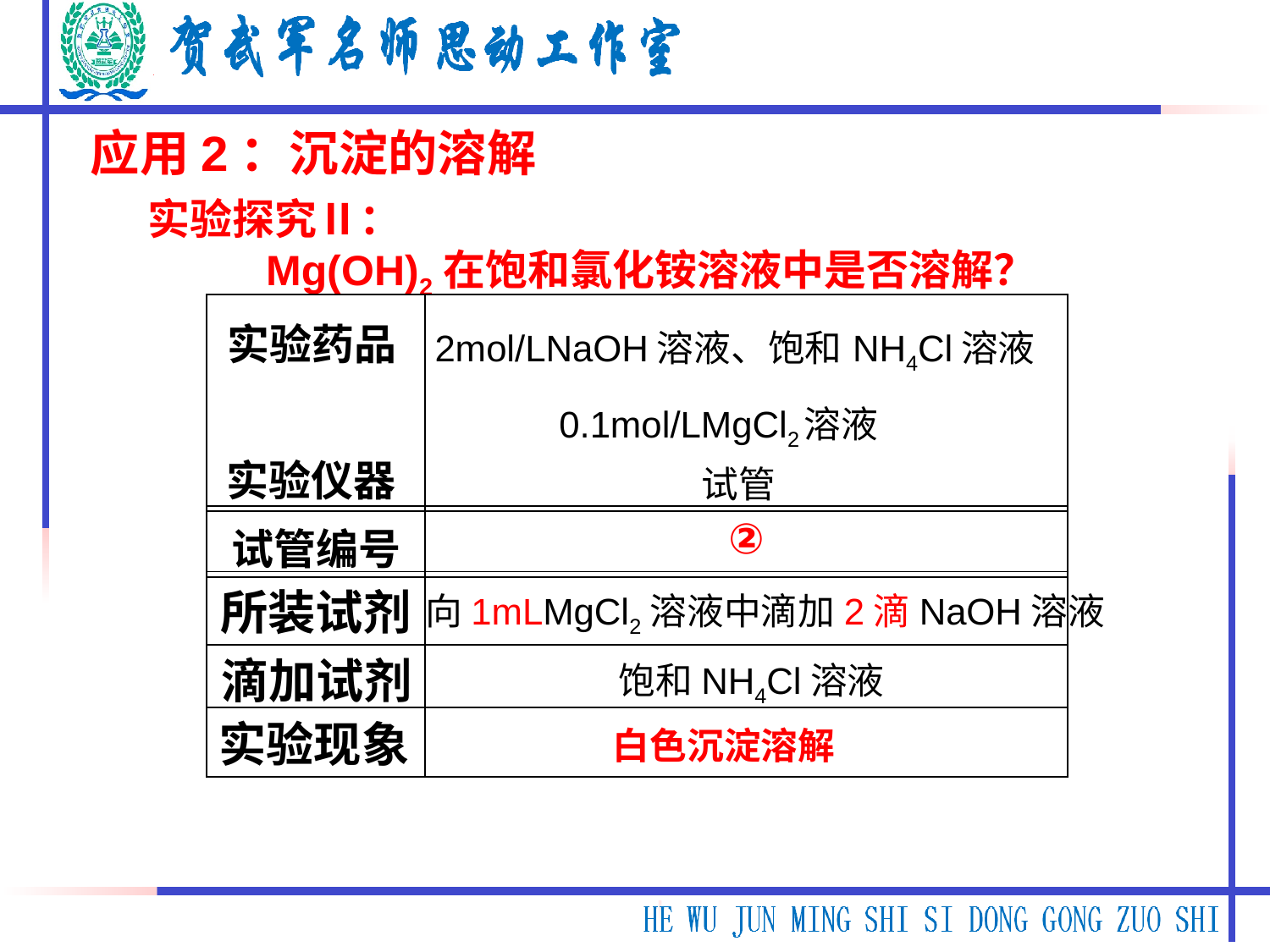

应用2：沉淀的溶解
实验探究Ⅱ：
          Mg(OH)2在饱和氯化铵溶液中是否溶解？
|  | 2mol/LNaOH溶液、饱和NH4Cl溶液 0.1mol/LMgCl2溶液 |
| --- | --- |
|  |  |
实验药品
实验仪器
试管
| 试管编号 | ② |
| --- | --- |
|  |  |
|  |  |
|  |  |
所装试剂
滴加试剂
饱和NH4Cl溶液
实验现象
向1mLMgCl2溶液中滴加2滴NaOH溶液
白色沉淀溶解